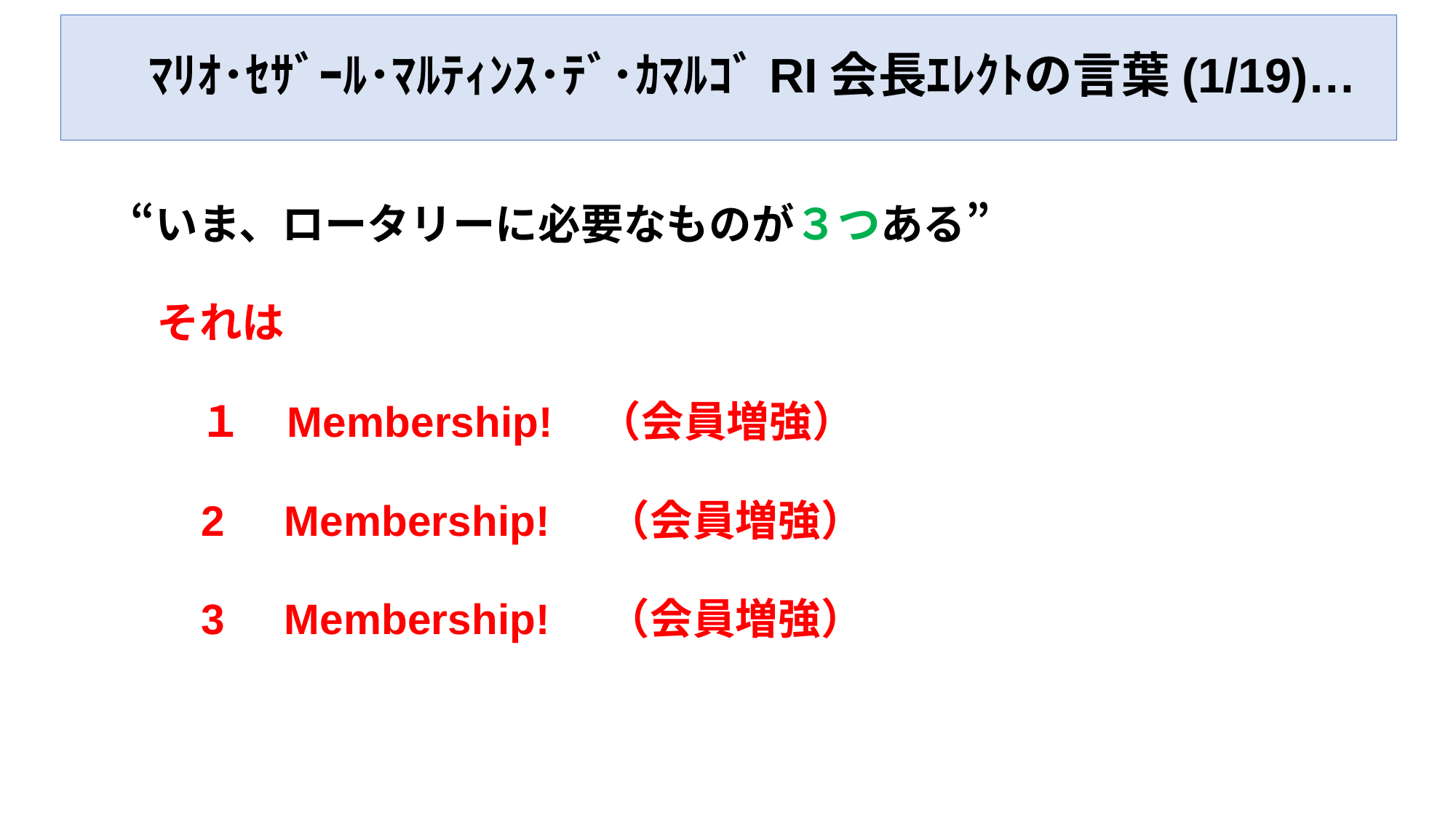

# ﾏﾘｵ･ｾｻﾞｰﾙ･ﾏﾙﾃｨﾝｽ･ﾃﾞ･ｶﾏﾙｺﾞRI会長ｴﾚｸﾄの言葉(1/19)…

 　　　   “いま、ロータリーに必要なものが３つある”

　　それは

　　　１　Membership!　（会員増強）

           2     Membership! 　（会員増強）

           3     Membership! 　（会員増強）

　　　心地よさ　　×　　温かい配慮　　＝　会員増強・維持
　　 （承認欲求）　　　  　（社会的欲求）
　 　 （皆からの認知）　　  （寛容さ）